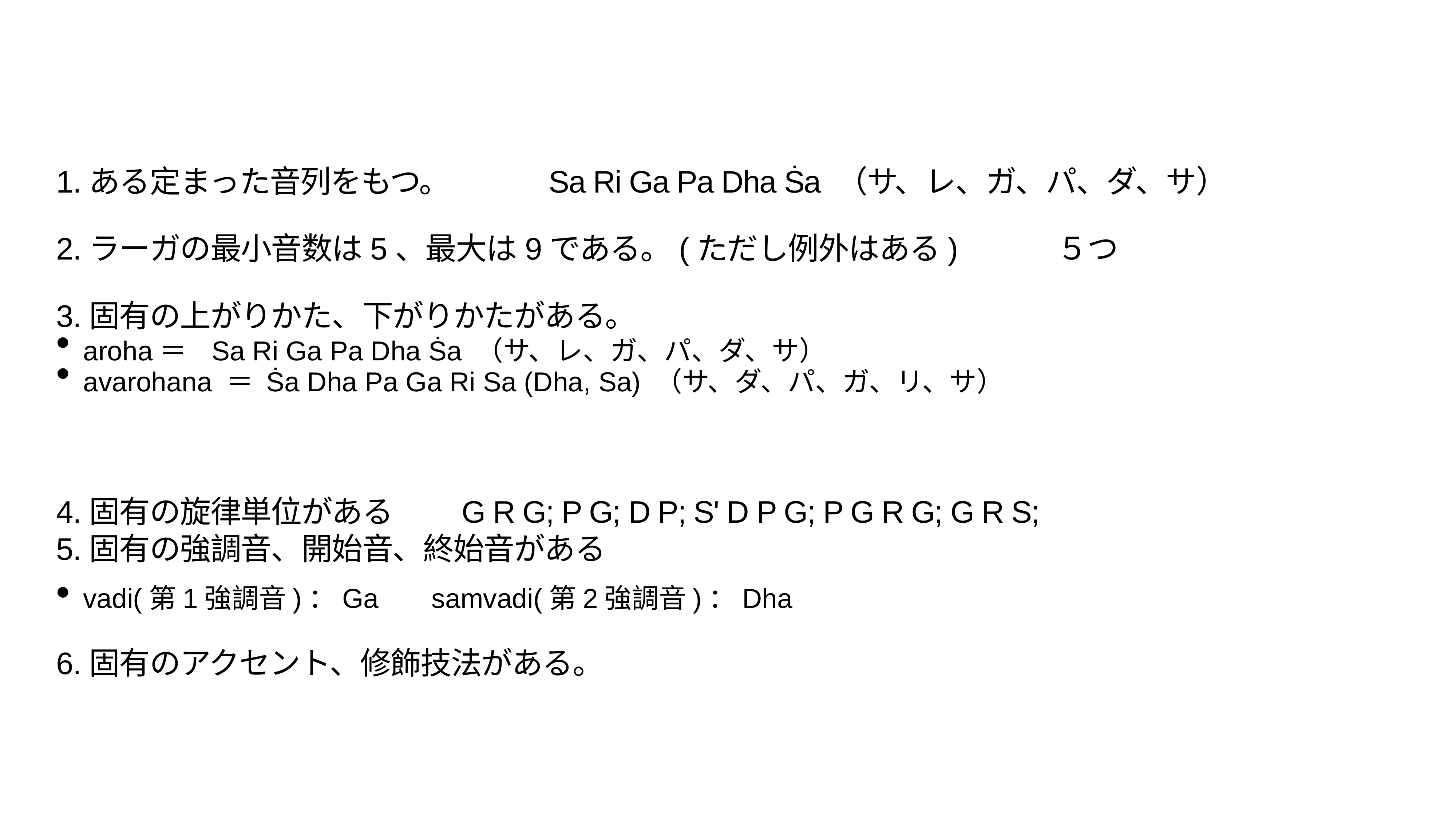

1.ある定まった音列をもつ。　　　Sa Ri Ga Pa Dha Ṡa （サ、レ、ガ、パ、ダ、サ）
2.ラーガの最小音数は5、最大は9である。(ただし例外はある)　　　５つ
3.固有の上がりかた、下がりかたがある。
aroha＝   Sa Ri Ga Pa Dha Ṡa （サ、レ、ガ、パ、ダ、サ）
avarohana ＝ Ṡa Dha Pa Ga Ri Sa (Dha, Sa) （サ、ダ、パ、ガ、リ、サ）

4.固有の旋律単位がある　　G R G; P G; D P; S' D P G; P G R G; G R S;
5.固有の強調音、開始音、終始音がある
vadi(第1強調音)：Ga       samvadi(第2強調音)：Dha
6.固有のアクセント、修飾技法がある。